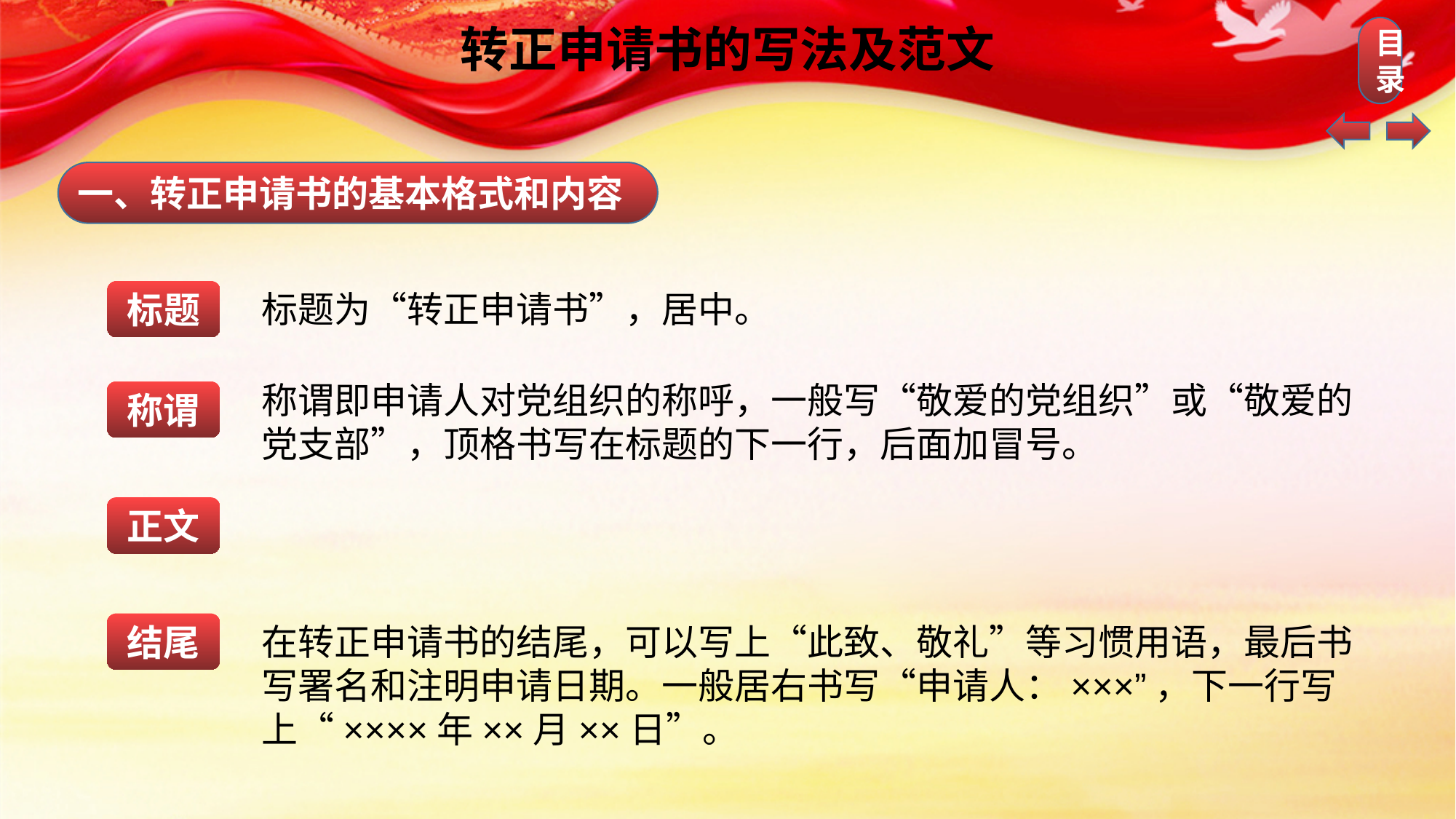

转正申请书的写法及范文
一、转正申请书的基本格式和内容
标题
标题为“转正申请书”，居中。
称谓即申请人对党组织的称呼，一般写“敬爱的党组织”或“敬爱的党支部”，顶格书写在标题的下一行，后面加冒号。
称谓
正文

结尾
在转正申请书的结尾，可以写上“此致、敬礼”等习惯用语，最后书写署名和注明申请日期。一般居右书写“申请人：×××”，下一行写上“××××年××月××日”。